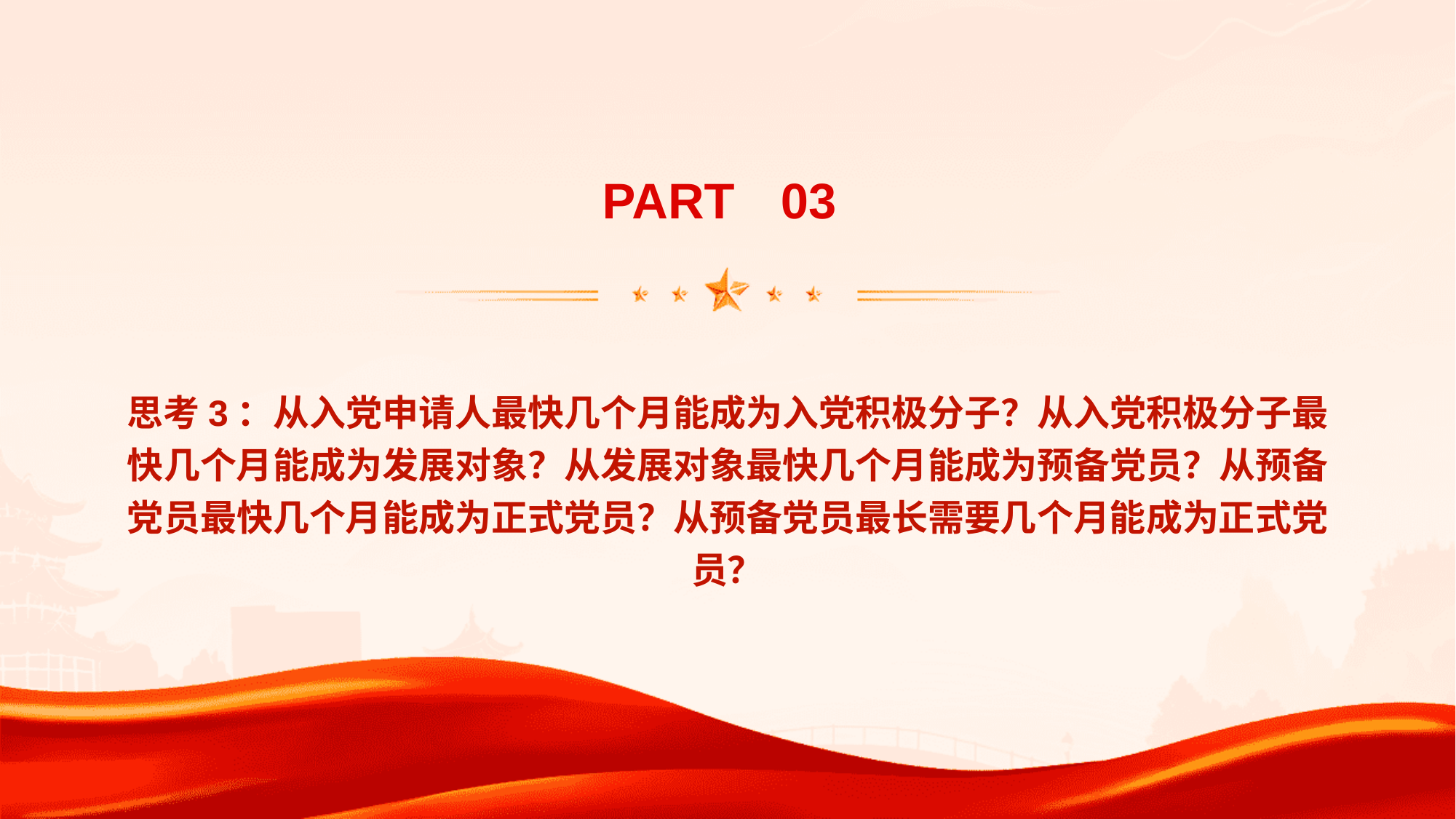

PART
03
思考3：从入党申请人最快几个月能成为入党积极分子？从入党积极分子最快几个月能成为发展对象？从发展对象最快几个月能成为预备党员？从预备党员最快几个月能成为正式党员？从预备党员最长需要几个月能成为正式党员？